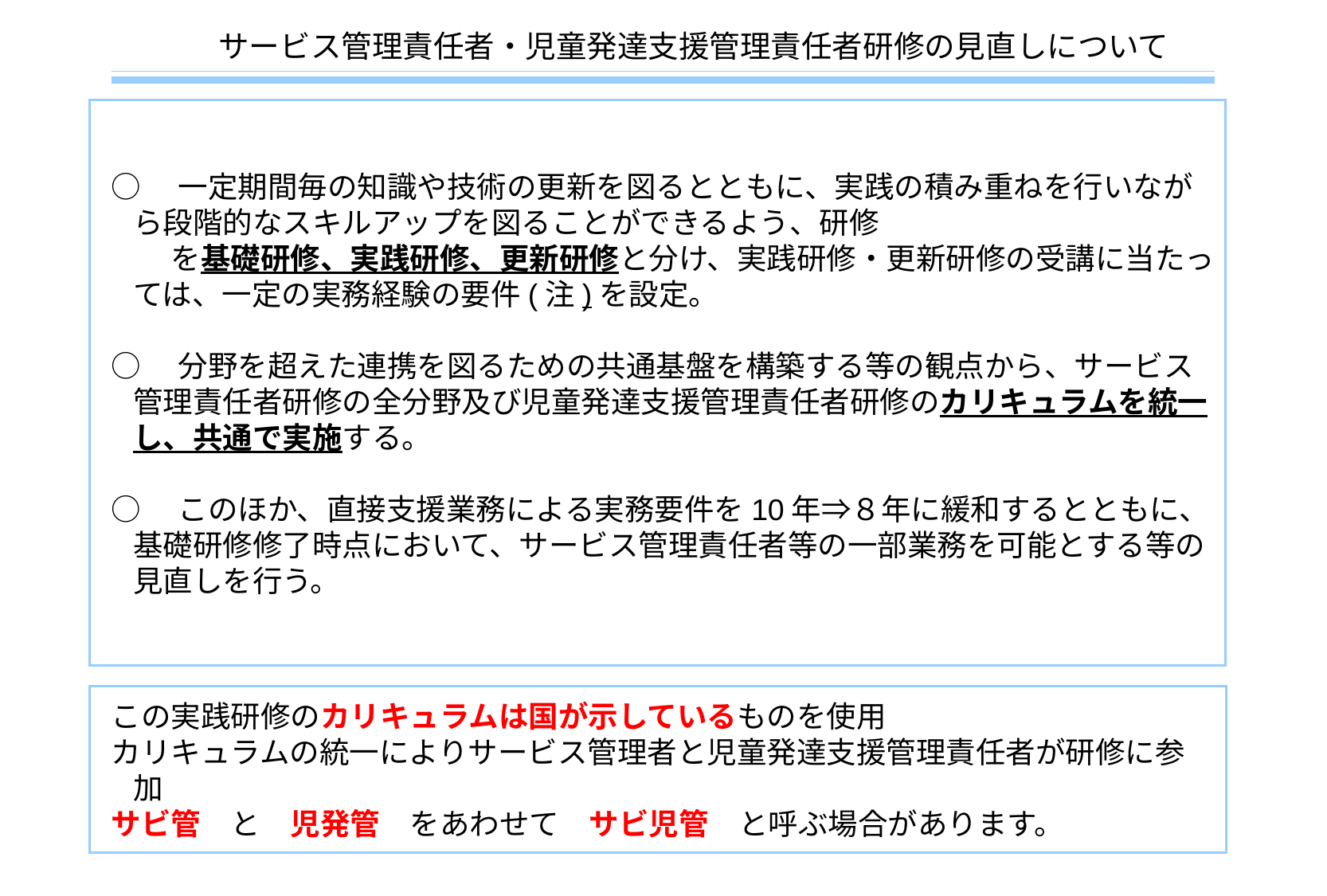

サービス管理責任者・児童発達支援管理責任者研修の見直しについて
○　一定期間毎の知識や技術の更新を図るとともに、実践の積み重ねを行いながら段階的なスキルアップを図ることができるよう、研修
　　を基礎研修、実践研修、更新研修と分け、実践研修・更新研修の受講に当たっては、一定の実務経験の要件(注)を設定。

○　分野を超えた連携を図るための共通基盤を構築する等の観点から、サービス管理責任者研修の全分野及び児童発達支援管理責任者研修のカリキュラムを統一し、共通で実施する。

○　このほか、直接支援業務による実務要件を10年⇒８年に緩和するとともに、基礎研修修了時点において、サービス管理責任者等の一部業務を可能とする等の見直しを行う。
この実践研修のカリキュラムは国が示しているものを使用
カリキュラムの統一によりサービス管理者と児童発達支援管理責任者が研修に参加
サビ管　と　児発管　をあわせて　サビ児管　と呼ぶ場合があります。